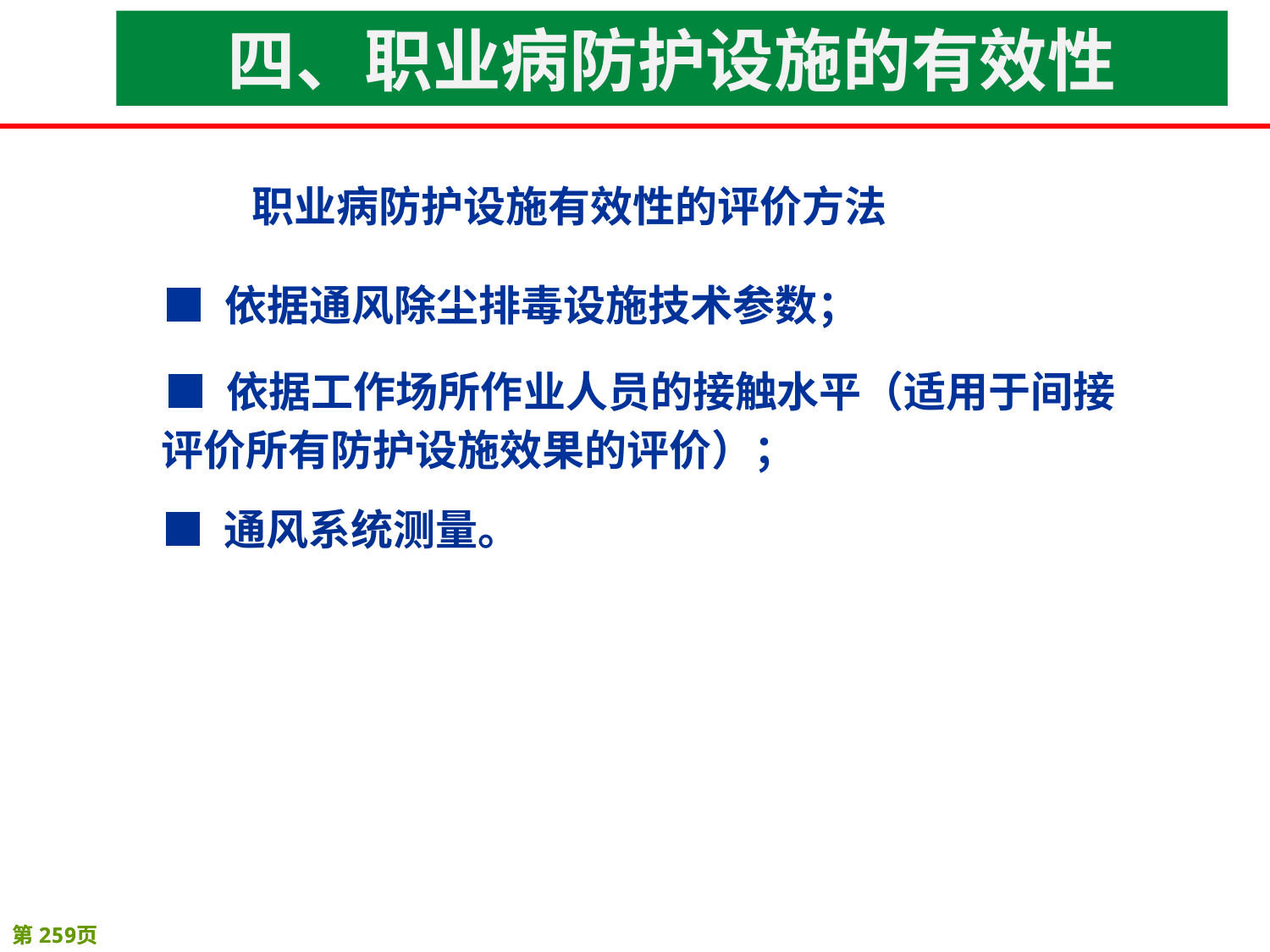

四、职业病防护设施的有效性

职业病防护设施有效性的评价方法
■ 依据通风除尘排毒设施技术参数；
■ 依据工作场所作业人员的接触水平（适用于间接
评价所有防护设施效果的评价）；
■ 通风系统测量。